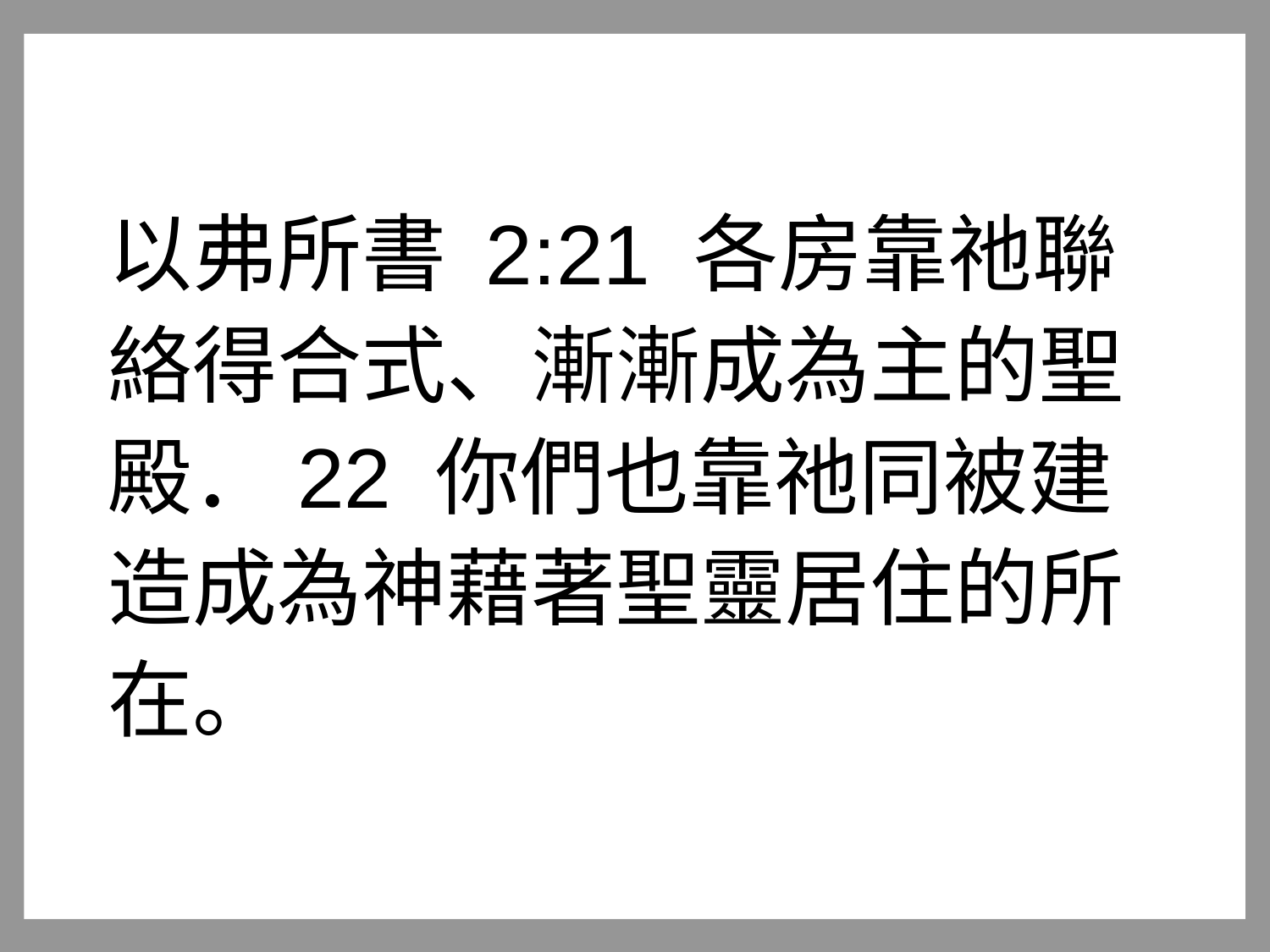

以弗所書 2:21 各房靠祂聯絡得合式、漸漸成為主的聖殿．22 你們也靠祂同被建造成為神藉著聖靈居住的所在。